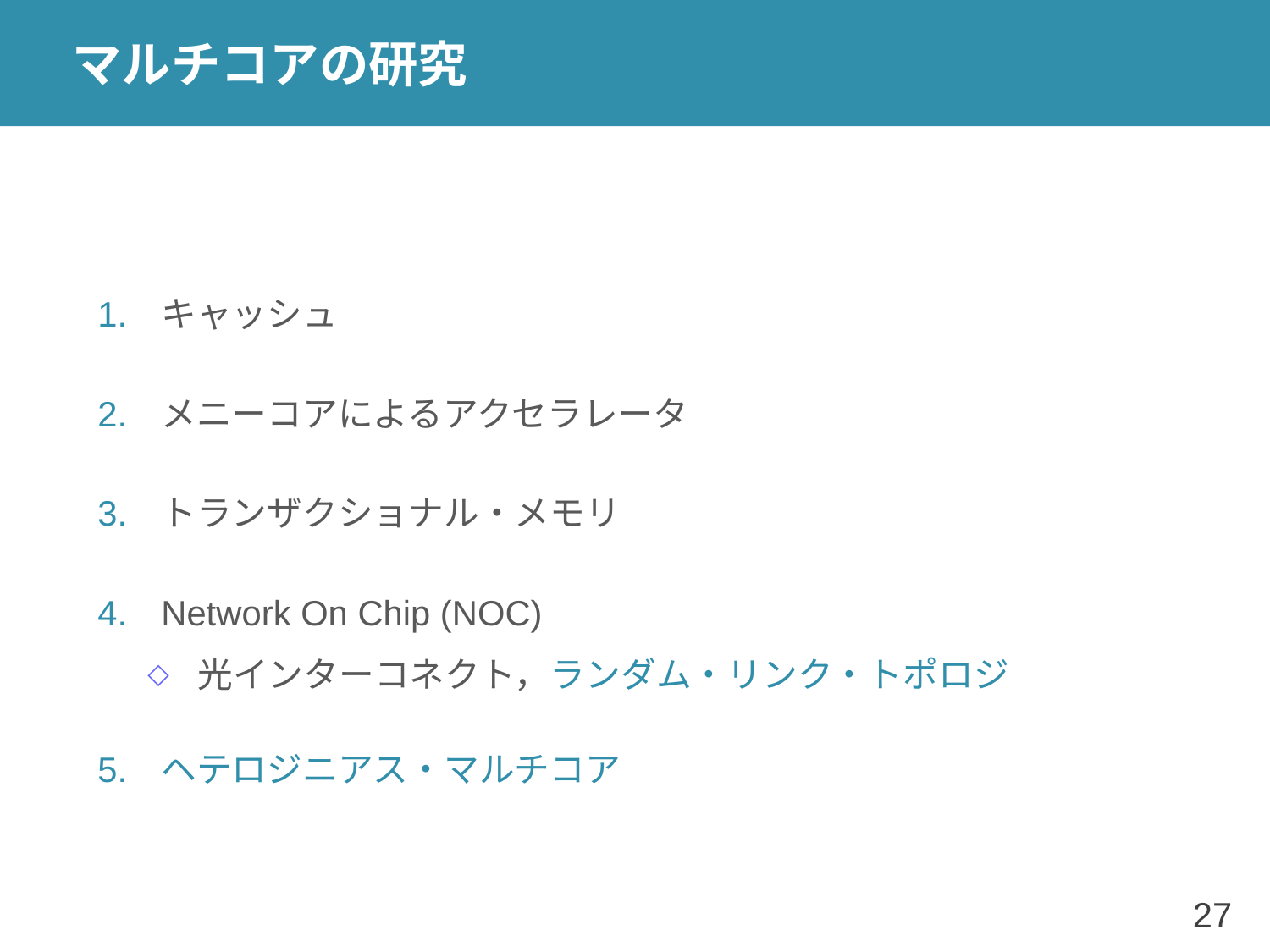

# マルチコアの研究
キャッシュ
メニーコアによるアクセラレータ
トランザクショナル・メモリ
Network On Chip (NOC)
光インターコネクト，ランダム・リンク・トポロジ
ヘテロジニアス・マルチコア